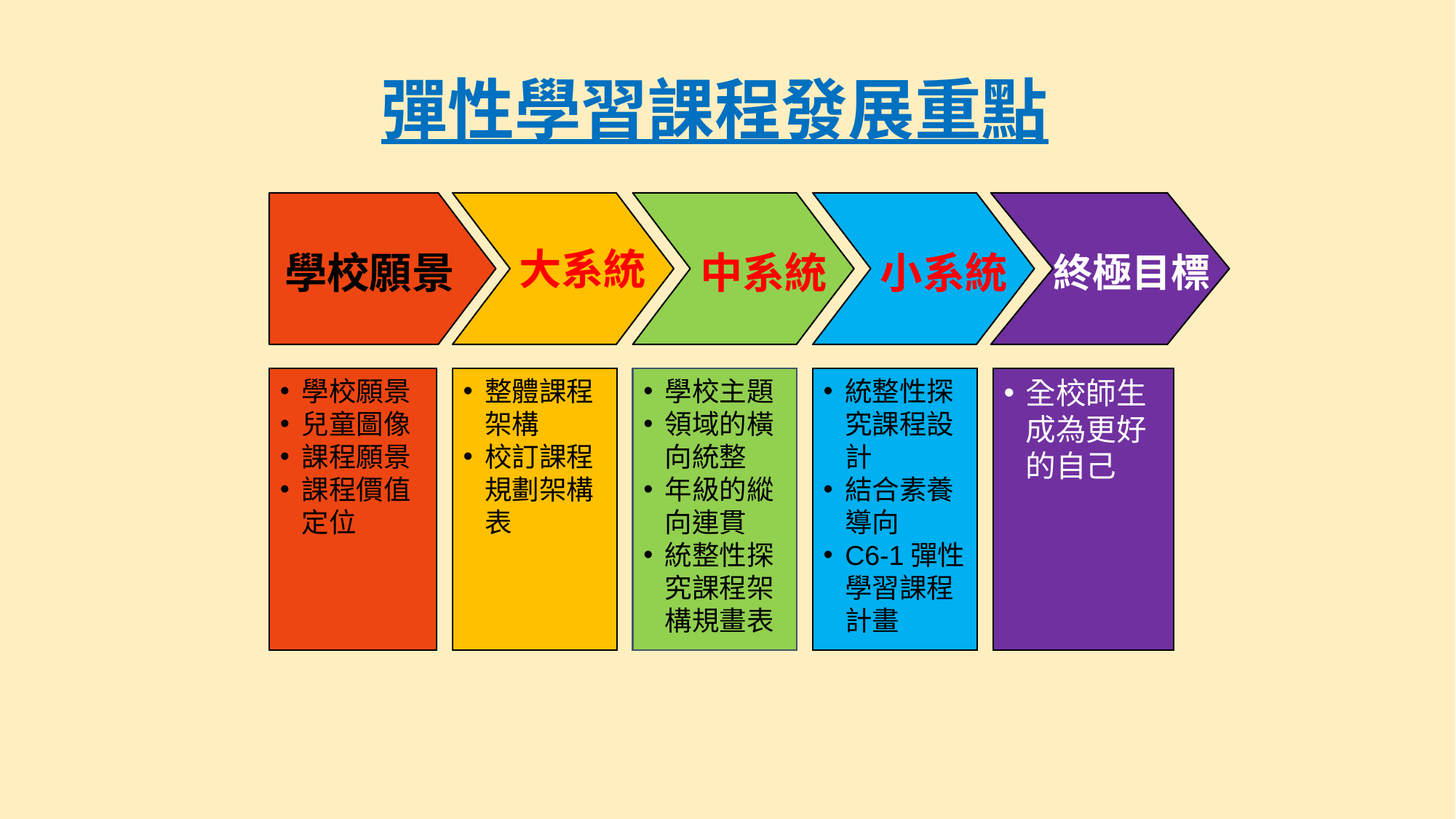

# 彈性學習課程發展重點

大系統
學校願景
中系統
小系統
終極目標
學校願景
兒童圖像
課程願景
課程價值定位
整體課程架構
校訂課程規劃架構表
學校主題
領域的橫向統整
年級的縱向連貫
統整性探究課程架構規畫表

統整性探究課程設計
結合素養導向
C6-1彈性學習課程計畫

全校師生成為更好的自己